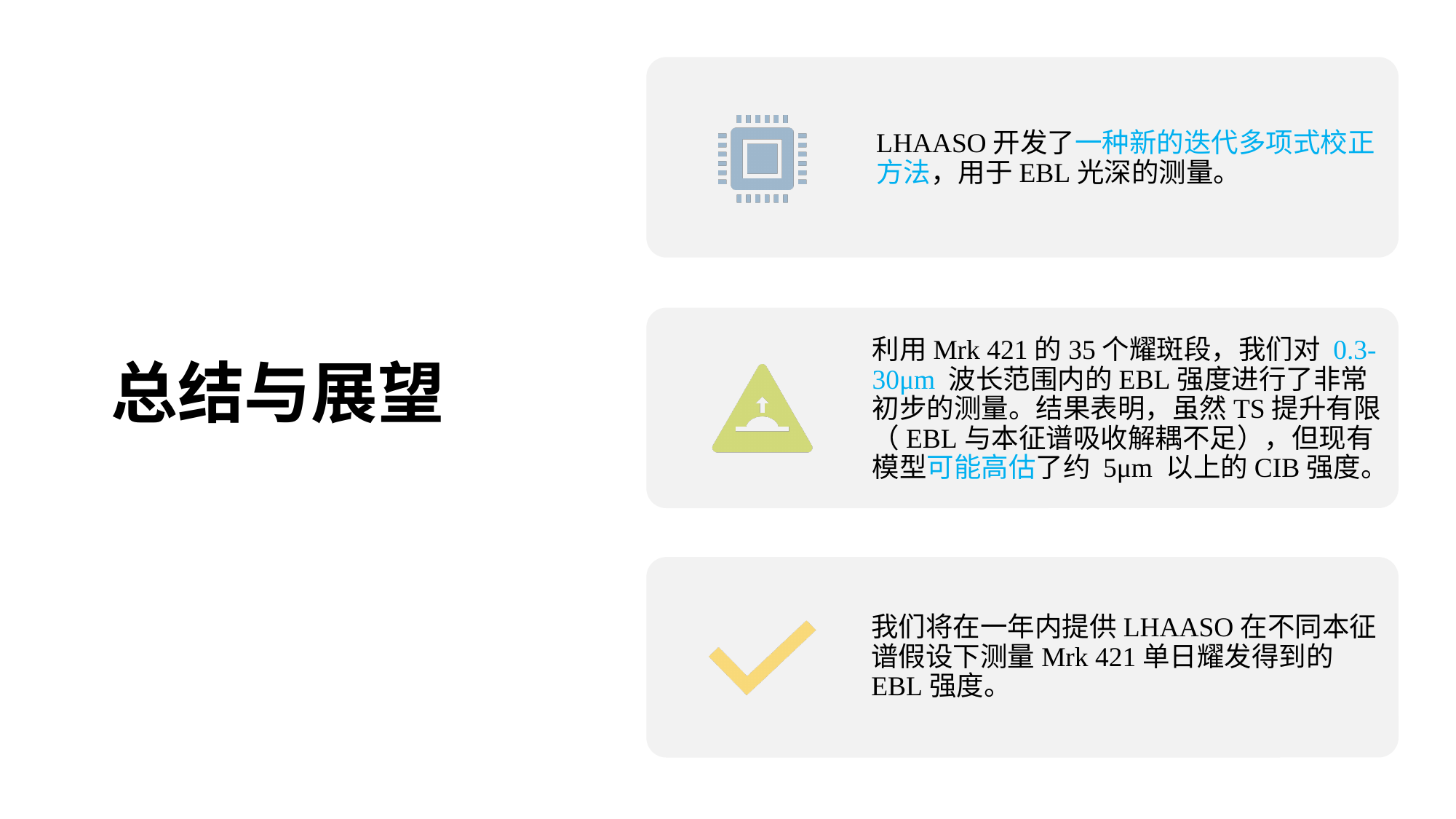

LHAASO开发了一种新的迭代多项式校正方法，用于EBL光深的测量。
利用Mrk 421的35个耀斑段，我们对 0.3-30μm 波长范围内的EBL强度进行了非常初步的测量。结果表明，虽然TS提升有限（EBL与本征谱吸收解耦不足），但现有模型可能高估了约 5μm 以上的CIB强度。
我们将在一年内提供LHAASO在不同本征谱假设下测量Mrk 421单日耀发得到的EBL强度。
# 总结与展望